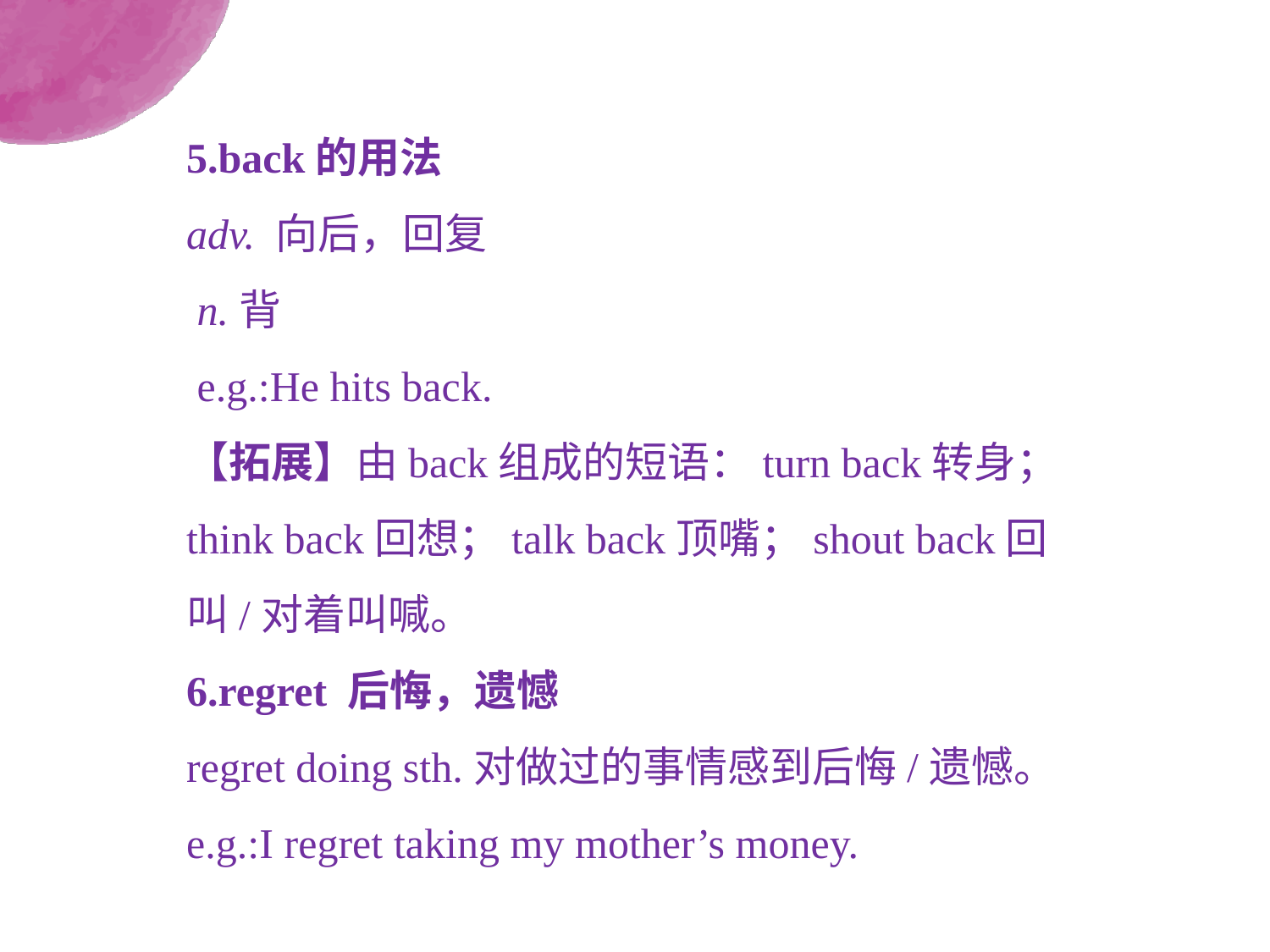

5.back的用法
adv. 向后，回复
 n.背
 e.g.:He hits back.
【拓展】由back组成的短语：turn back转身；think back回想；talk back顶嘴；shout back回叫/对着叫喊。
6.regret 后悔，遗憾
regret doing sth.对做过的事情感到后悔/遗憾。
e.g.:I regret taking my mother’s money.